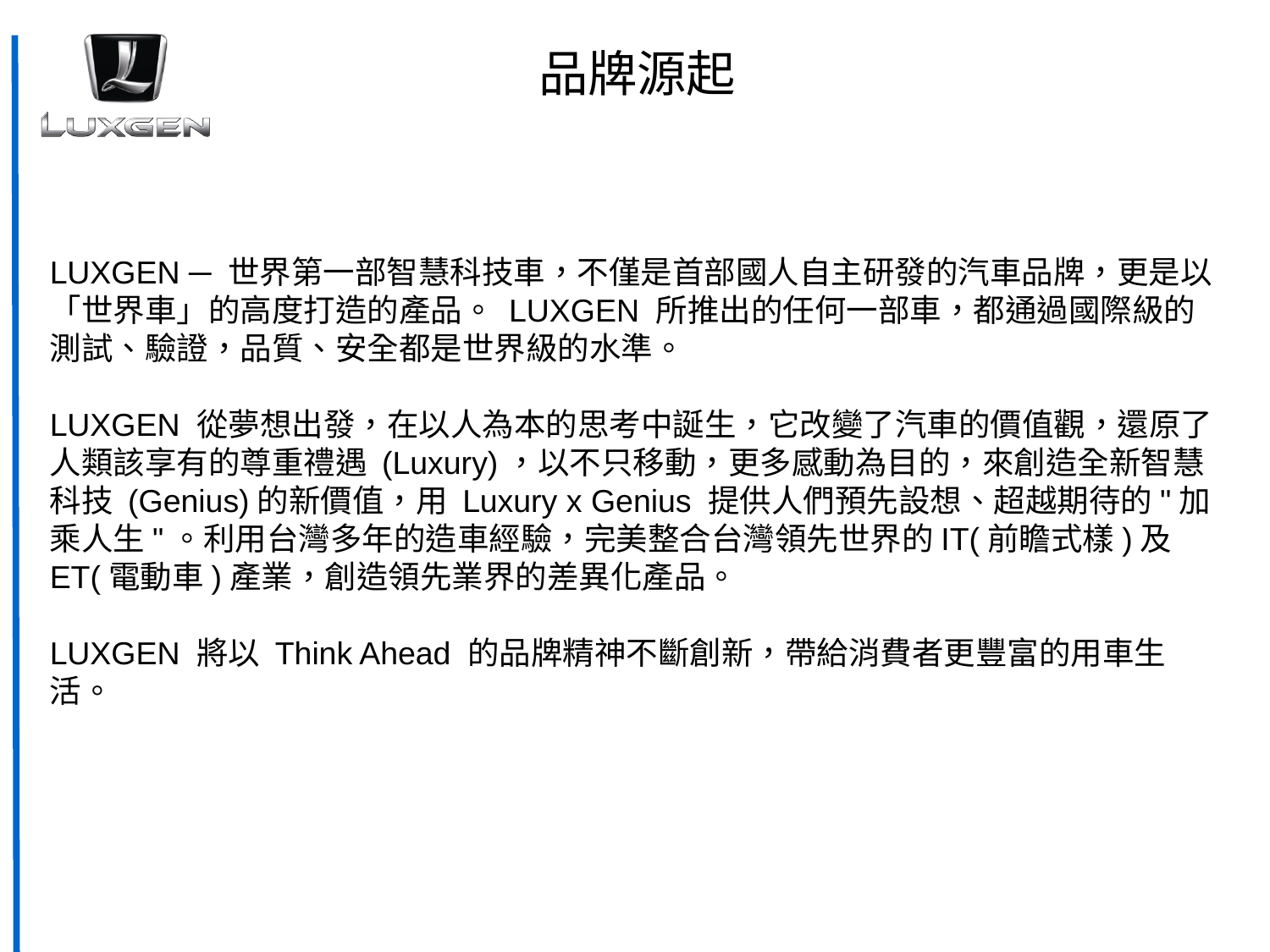

品牌源起
LUXGEN ─ 世界第一部智慧科技車，不僅是首部國人自主研發的汽車品牌，更是以「世界車」的高度打造的產品。 LUXGEN 所推出的任何一部車，都通過國際級的測試、驗證，品質、安全都是世界級的水準。

LUXGEN 從夢想出發，在以人為本的思考中誕生，它改變了汽車的價值觀，還原了人類該享有的尊重禮遇 (Luxury)，以不只移動，更多感動為目的，來創造全新智慧科技 (Genius)的新價值，用 Luxury x Genius 提供人們預先設想、超越期待的"加乘人生"。利用台灣多年的造車經驗，完美整合台灣領先世界的IT(前瞻式樣)及ET(電動車)產業，創造領先業界的差異化產品。

LUXGEN 將以 Think Ahead 的品牌精神不斷創新，帶給消費者更豐富的用車生活。